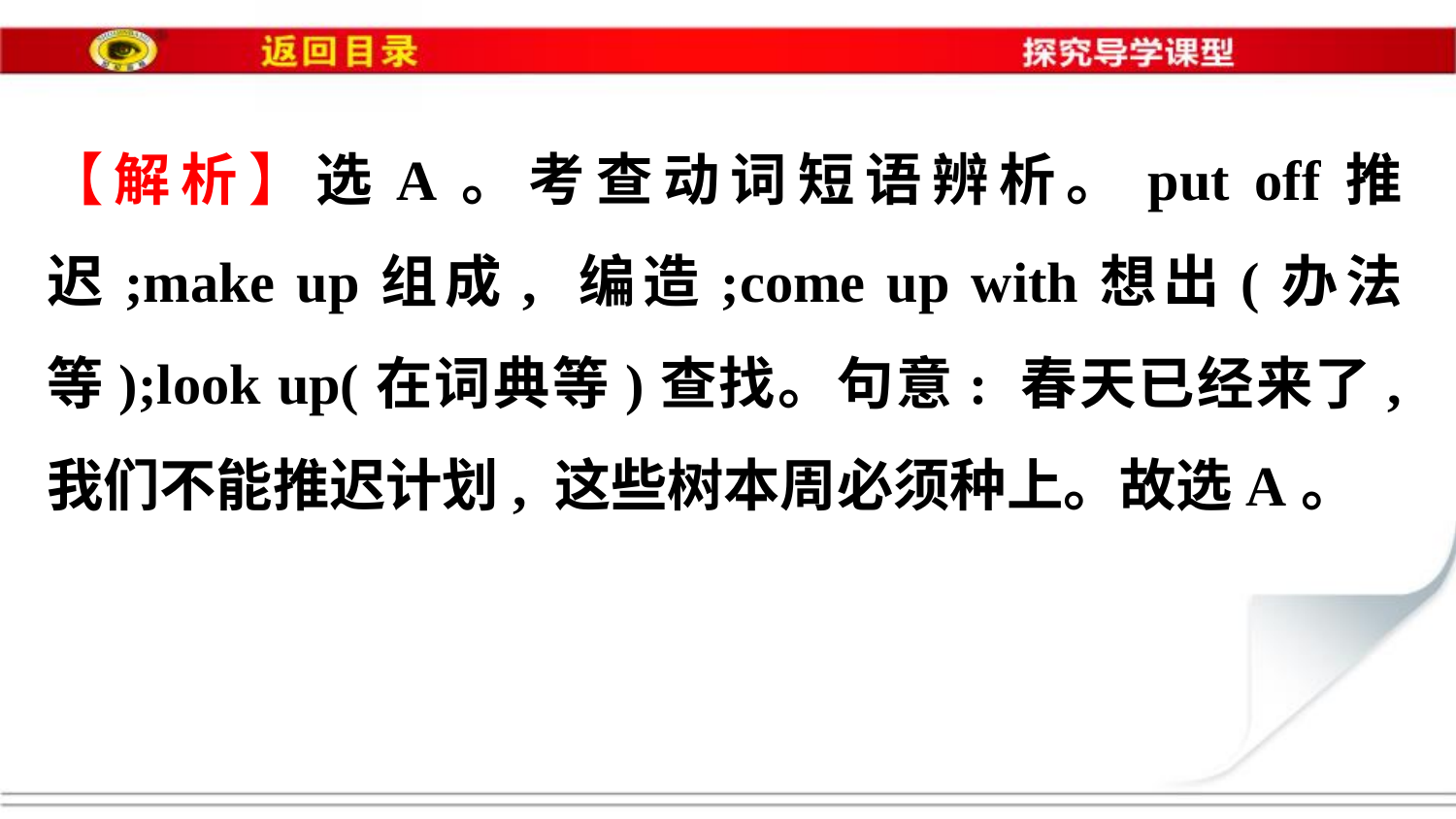

【解析】选A。考查动词短语辨析。put off推迟;make up组成, 编造;come up with想出(办法等);look up(在词典等)查找。句意: 春天已经来了, 我们不能推迟计划, 这些树本周必须种上。故选A。